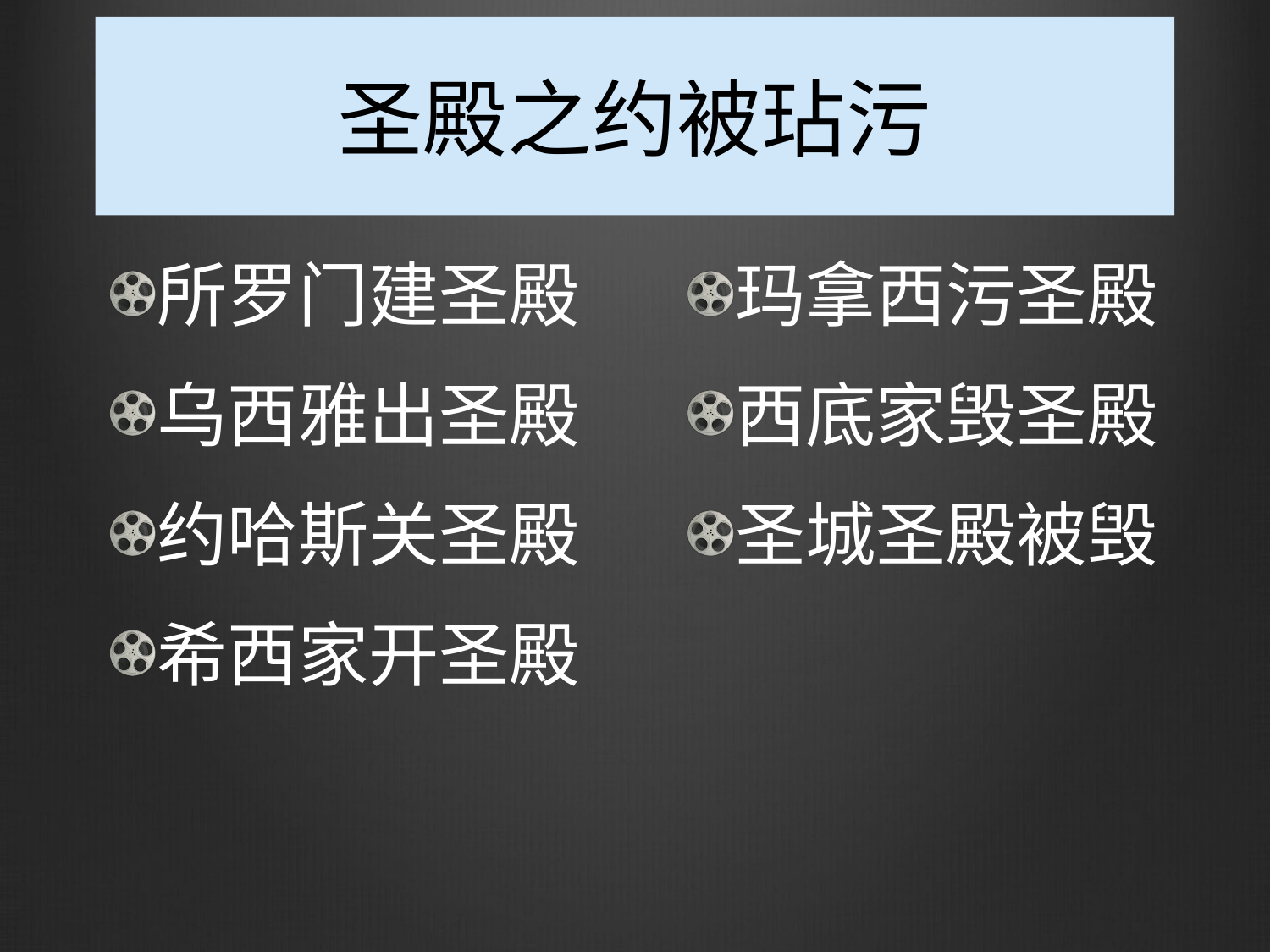

# 圣殿之约被玷污
所罗门建圣殿
乌西雅出圣殿
约哈斯关圣殿
希西家开圣殿

玛拿西污圣殿
西底家毁圣殿
圣城圣殿被毁